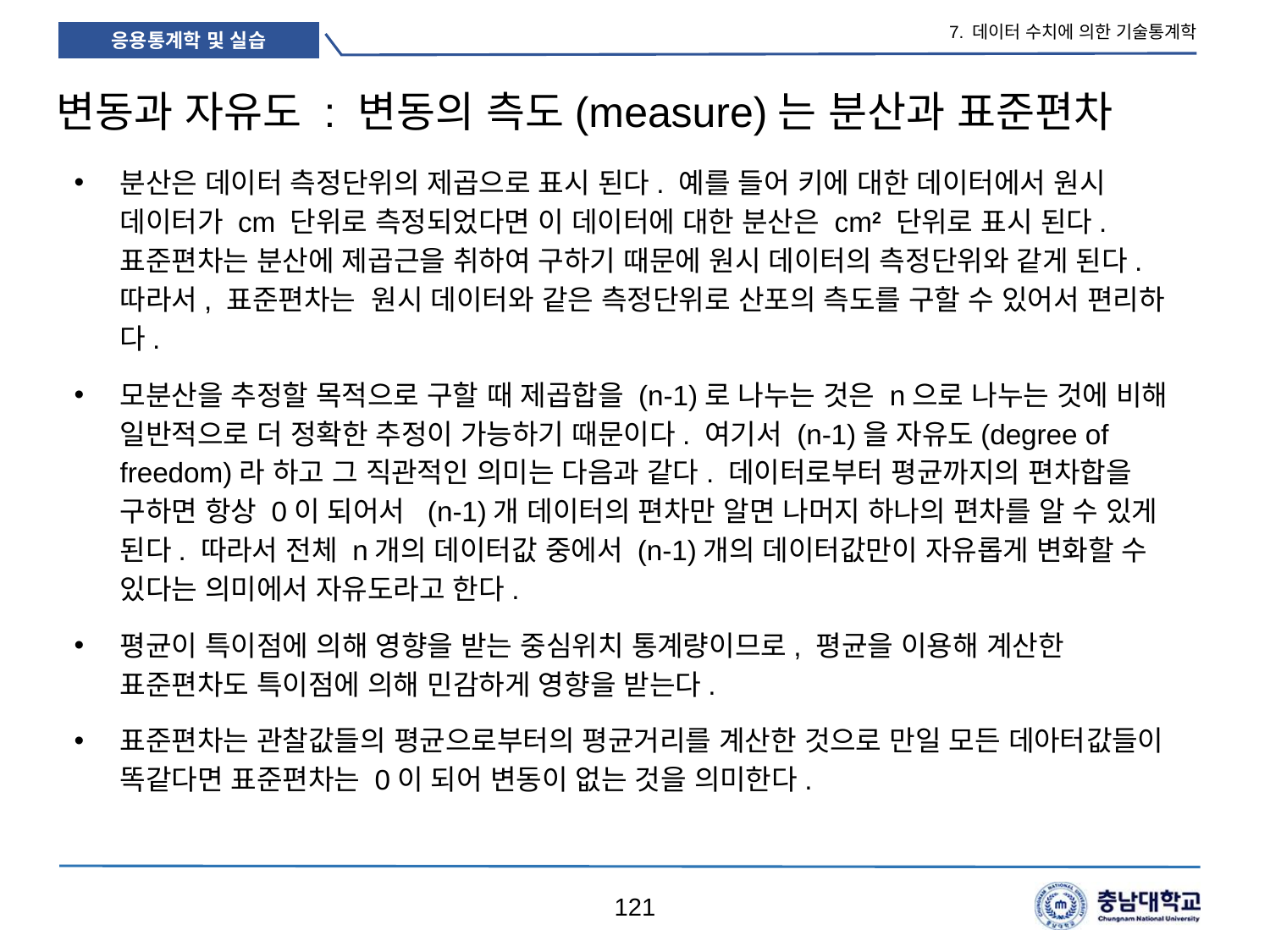

7. 데이터 수치에 의한 기술통계학
# 변동과 자유도 : 변동의 측도(measure)는 분산과 표준편차
분산은 데이터 측정단위의 제곱으로 표시 된다. 예를 들어 키에 대한 데이터에서 원시 데이터가 cm 단위로 측정되었다면 이 데이터에 대한 분산은 cm2 단위로 표시 된다. 표준편차는 분산에 제곱근을 취하여 구하기 때문에 원시 데이터의 측정단위와 같게 된다. 따라서, 표준편차는  원시 데이터와 같은 측정단위로 산포의 측도를 구할 수 있어서 편리하다.
모분산을 추정할 목적으로 구할 때 제곱합을 (n-1)로 나누는 것은 n으로 나누는 것에 비해 일반적으로 더 정확한 추정이 가능하기 때문이다. 여기서 (n-1)을 자유도(degree of freedom)라 하고 그 직관적인 의미는 다음과 같다. 데이터로부터 평균까지의 편차합을 구하면 항상 0이 되어서  (n-1)개 데이터의 편차만 알면 나머지 하나의 편차를 알 수 있게 된다. 따라서 전체 n개의 데이터값 중에서 (n-1)개의 데이터값만이 자유롭게 변화할 수 있다는 의미에서 자유도라고 한다.
평균이 특이점에 의해 영향을 받는 중심위치 통계량이므로, 평균을 이용해 계산한 표준편차도 특이점에 의해 민감하게 영향을 받는다.
표준편차는 관찰값들의 평균으로부터의 평균거리를 계산한 것으로 만일 모든 데아터값들이 똑같다면 표준편차는 0이 되어 변동이 없는 것을 의미한다.
121